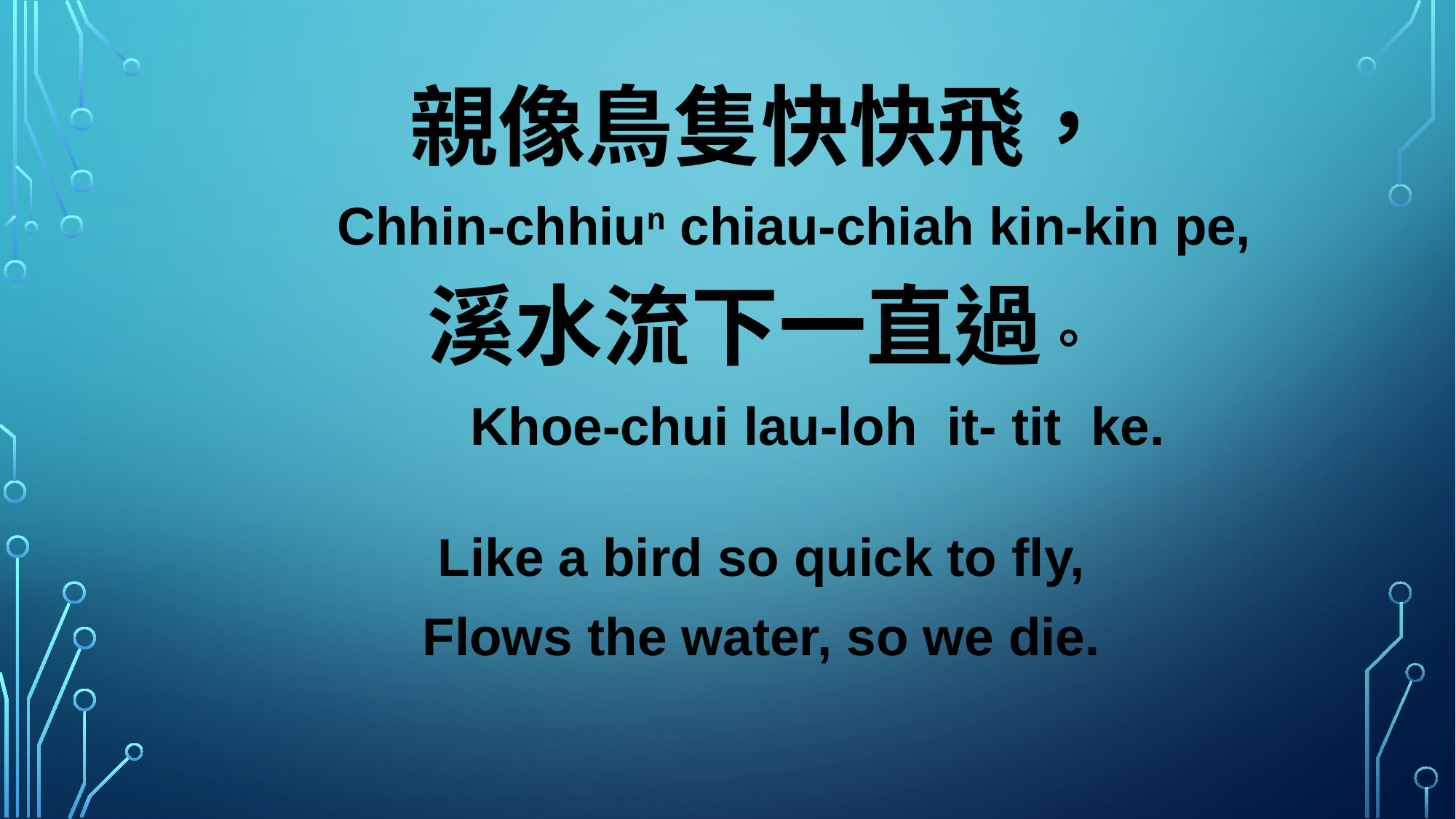

親像鳥隻快快飛，
            Chhin-chhiun chiau-chiah kin-kin pe,
溪水流下一直過。
                     Khoe-chui lau-loh  it- tit  ke.

Like a bird so quick to fly,
Flows the water, so we die.